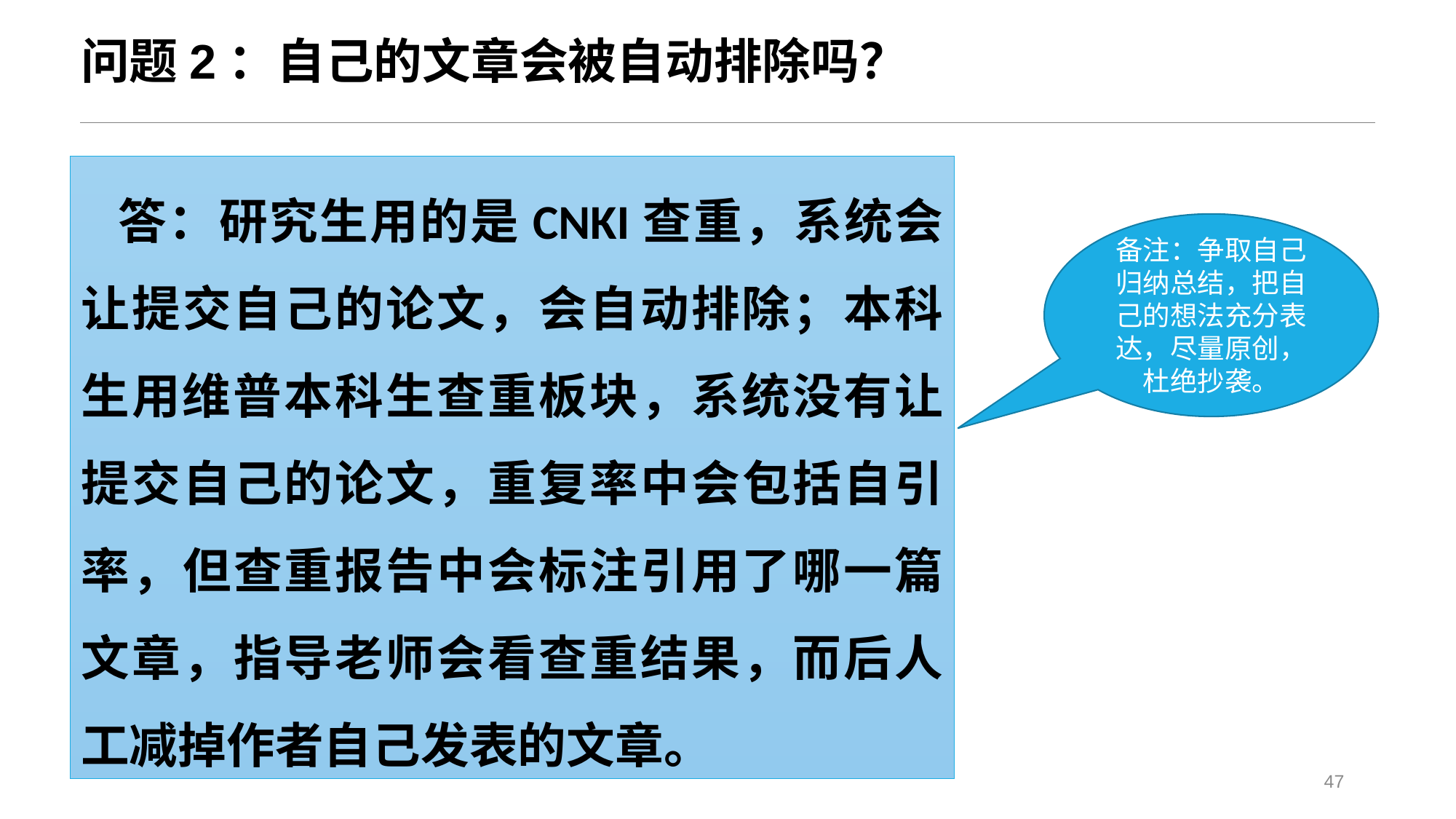

问题2：自己的文章会被自动排除吗？
答：研究生用的是CNKI查重，系统会让提交自己的论文，会自动排除；本科生用维普本科生查重板块，系统没有让提交自己的论文，重复率中会包括自引率，但查重报告中会标注引用了哪一篇文章，指导老师会看查重结果，而后人工减掉作者自己发表的文章。
备注：争取自己归纳总结，把自己的想法充分表达，尽量原创，杜绝抄袭。
47